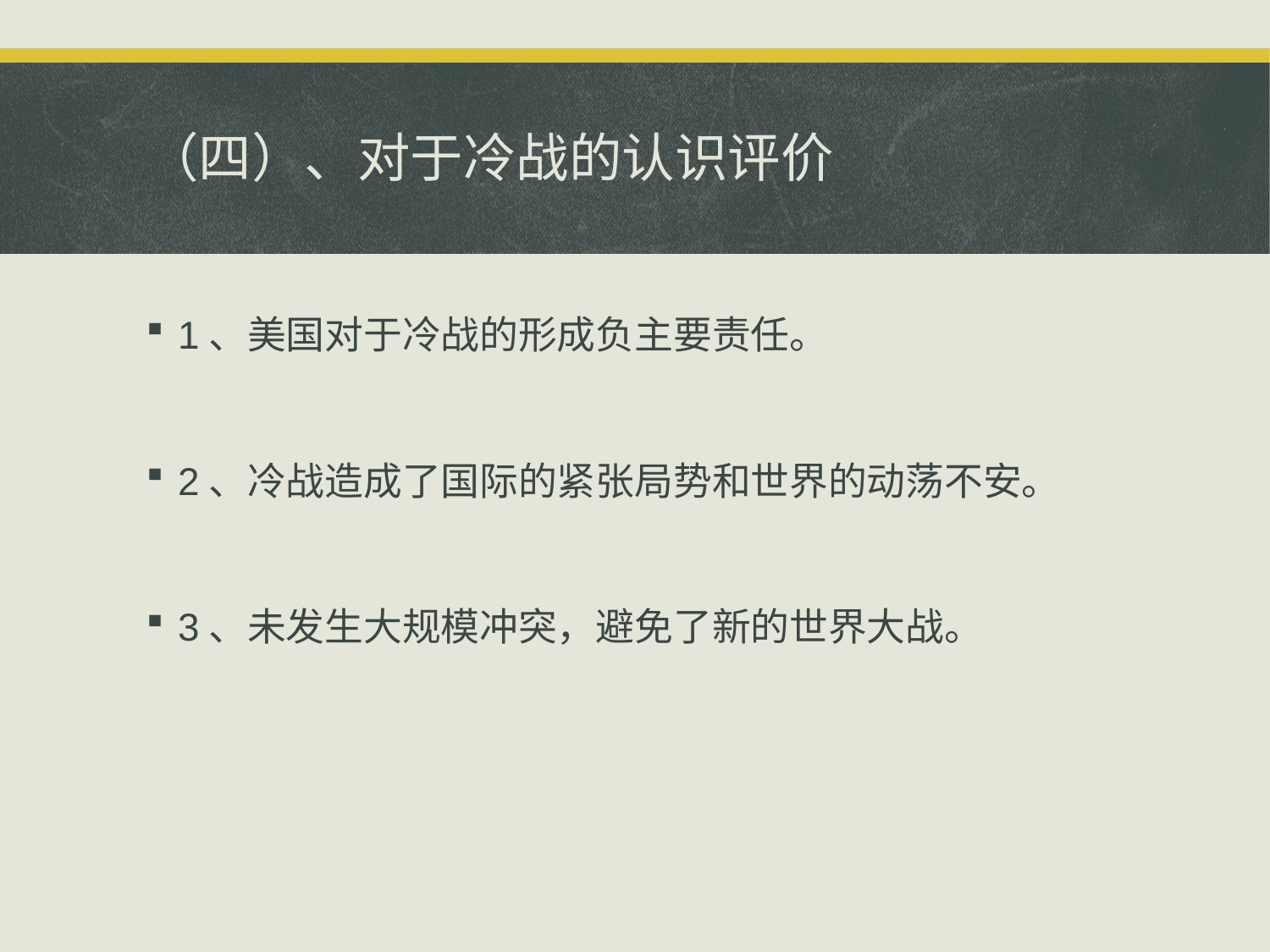

# （四）、对于冷战的认识评价
1、美国对于冷战的形成负主要责任。

2、冷战造成了国际的紧张局势和世界的动荡不安。

3、未发生大规模冲突，避免了新的世界大战。